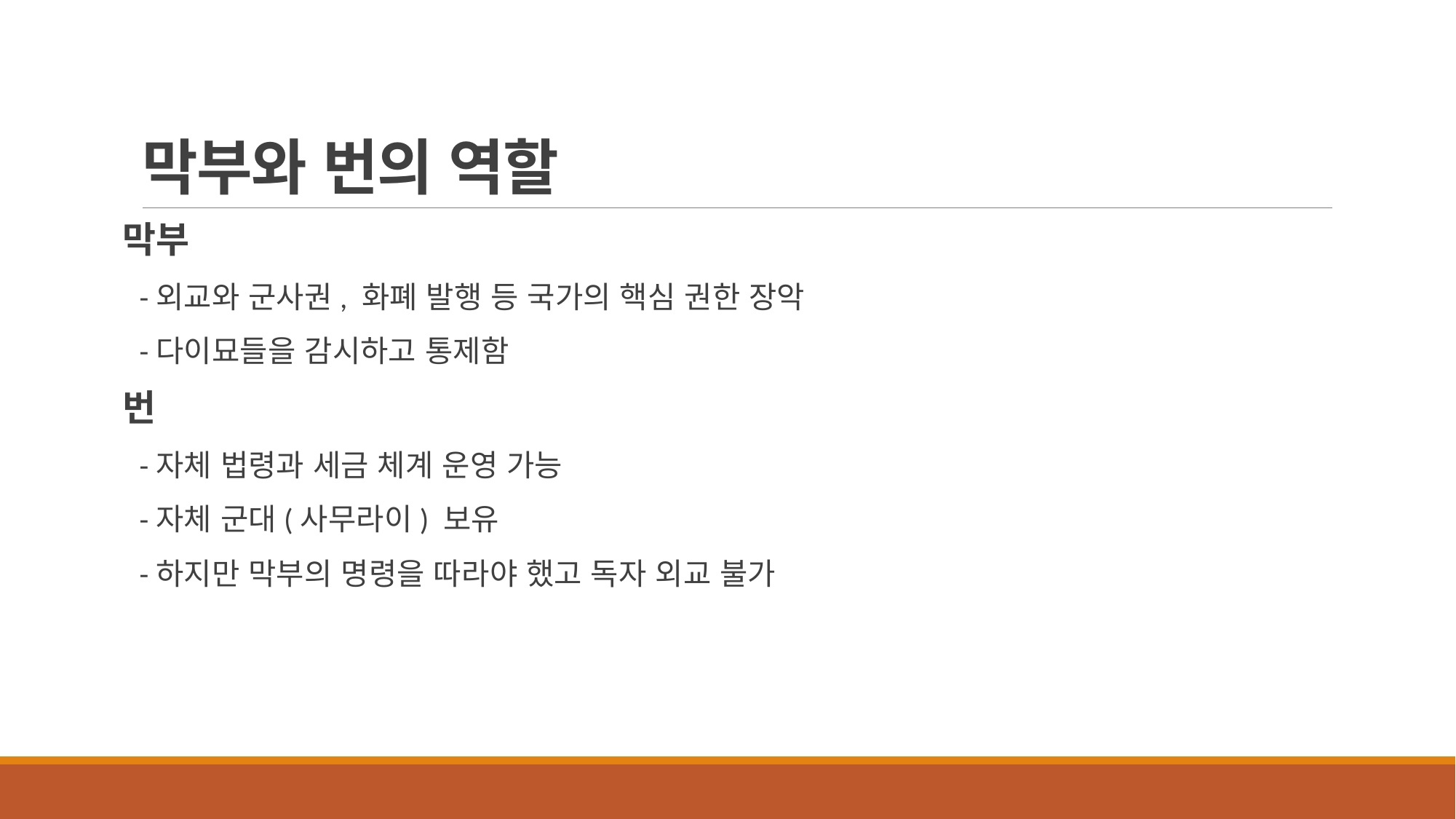

# 막부와 번의 역할
막부
    -외교와 군사권, 화폐 발행 등 국가의 핵심 권한 장악
    -다이묘들을 감시하고 통제함
번
    -자체 법령과 세금 체계 운영 가능
    -자체 군대(사무라이) 보유
    -하지만 막부의 명령을 따라야 했고 독자 외교 불가